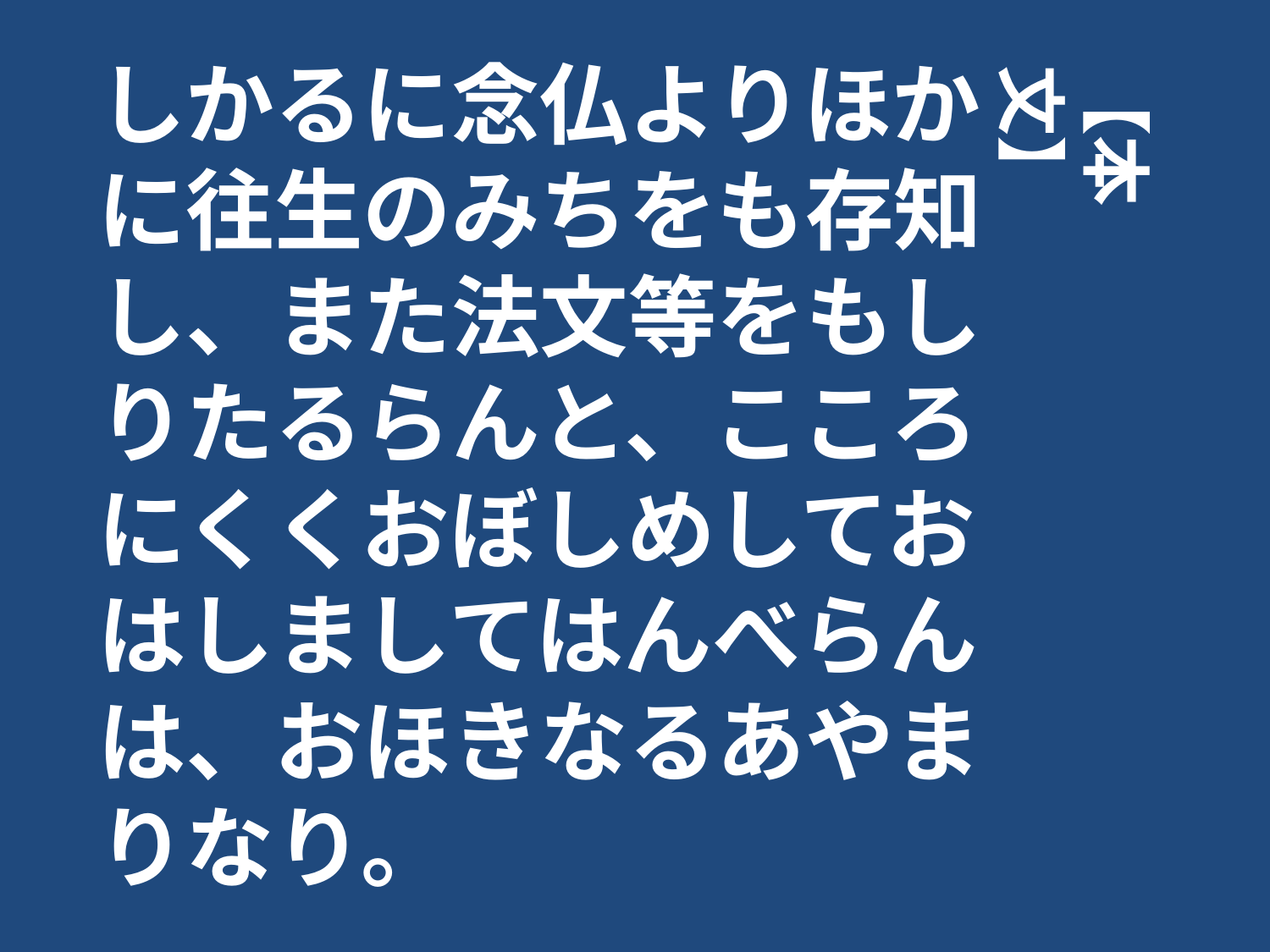

しかるに念仏よりほかに往生のみちをも存知し、また法文等をもしりたるらんと、こころにくくおぼしめしておはしましてはんべらんは、おほきなるあやまりなり。
【本文】